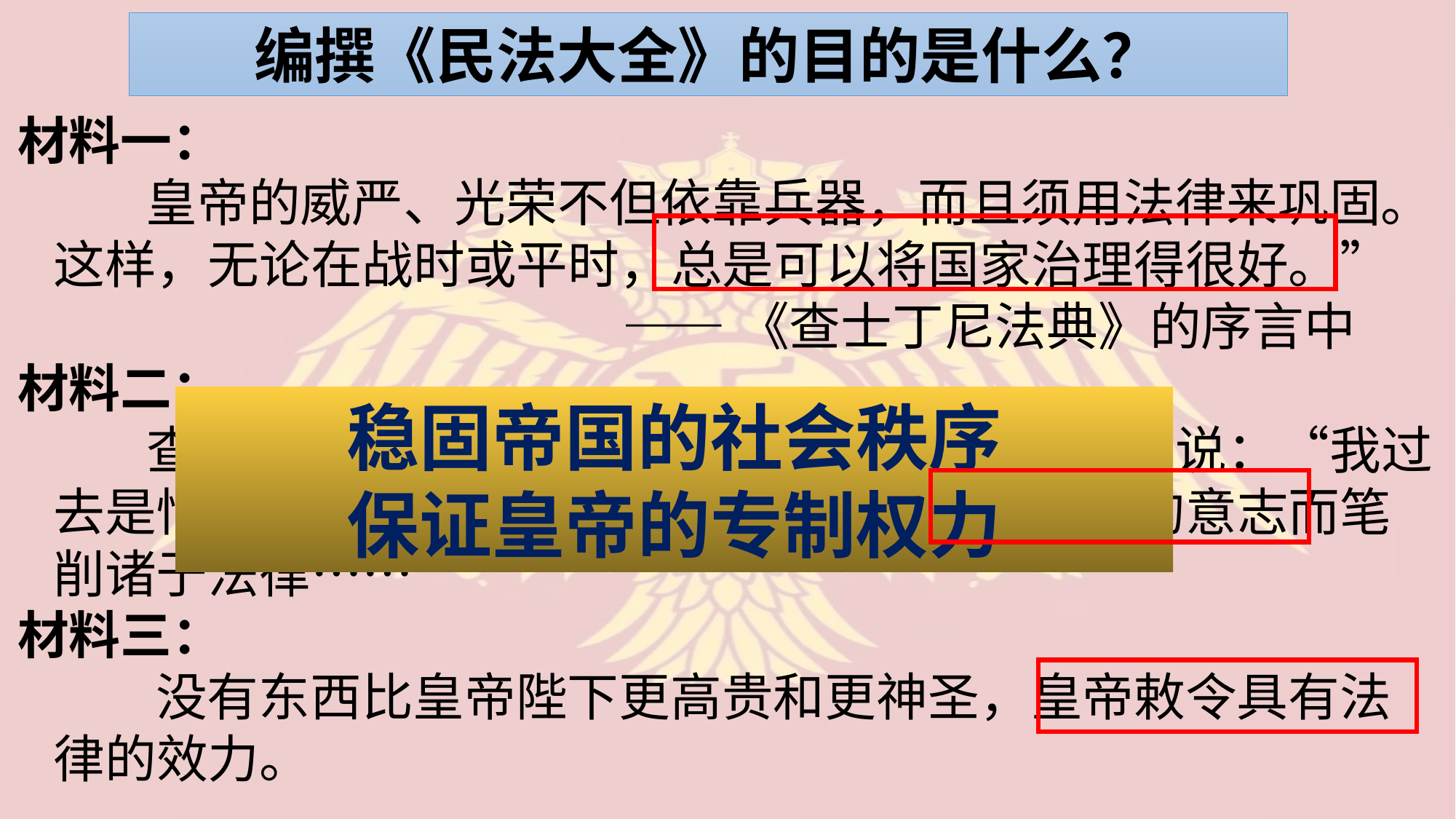

编撰《民法大全》的目的是什么？
材料一：
          皇帝的威严、光荣不但依靠兵器，而且须用法律来巩固。这样，无论在战时或平时，总是可以将国家治理得很好。”
                                                    ——《查士丁尼法典》的序言中
材料二：
          查士丁尼非常重视法律文献的整理和汇编。他说：“我过去是恺撒，我现在是查士丁尼，我因为受到上帝的意志而笔削诸于法律……”
材料三：
           没有东西比皇帝陛下更高贵和更神圣，皇帝敕令具有法律的效力。

稳固帝国的社会秩序
保证皇帝的专制权力